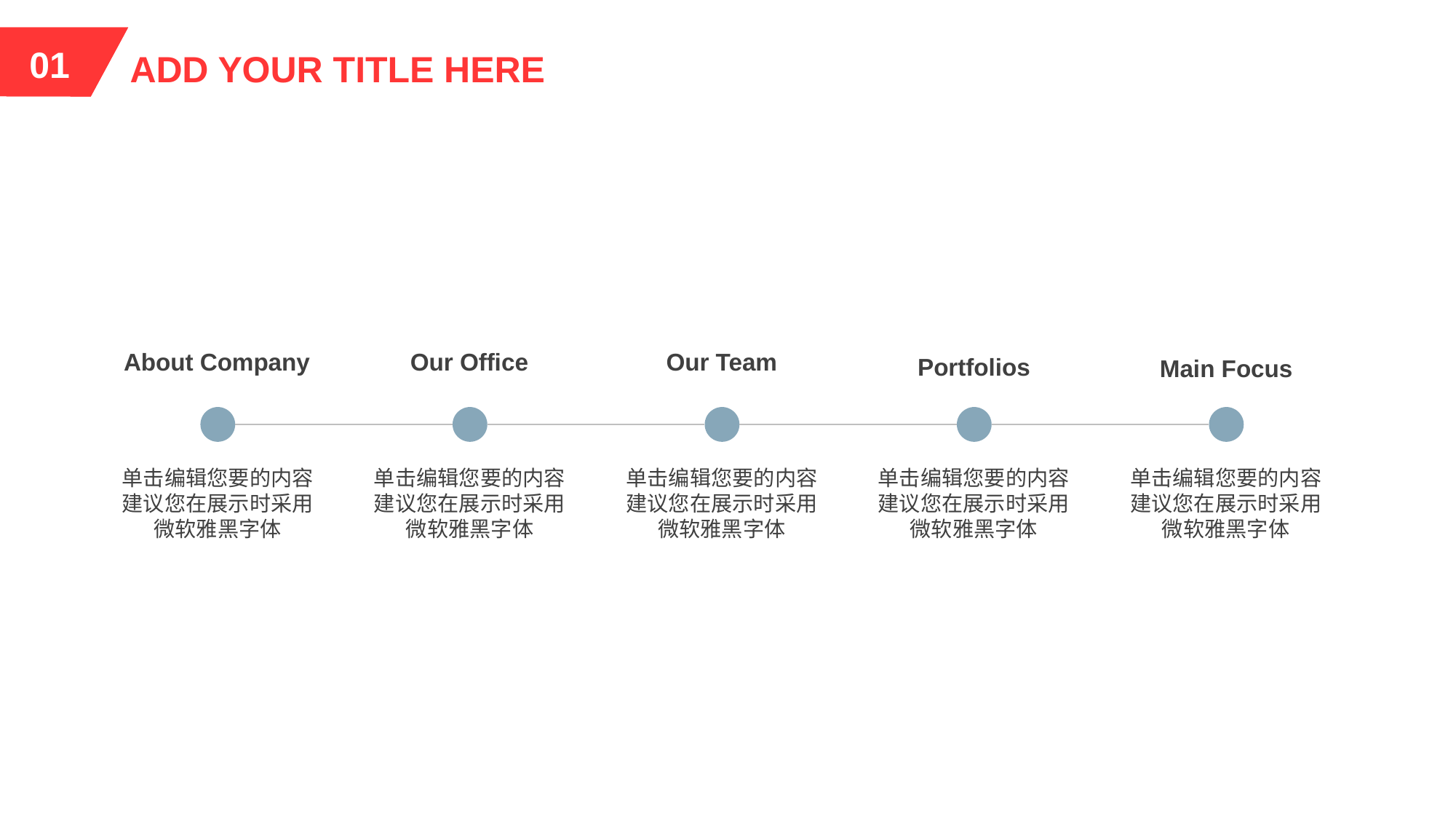

01.
ADD YOUR TITLE HERE
About Company
Our Office
Our Team
Portfolios
Main Focus

单击编辑您要的内容建议您在展示时采用微软雅黑字体
单击编辑您要的内容建议您在展示时采用微软雅黑字体
单击编辑您要的内容建议您在展示时采用微软雅黑字体
单击编辑您要的内容建议您在展示时采用微软雅黑字体
单击编辑您要的内容建议您在展示时采用微软雅黑字体